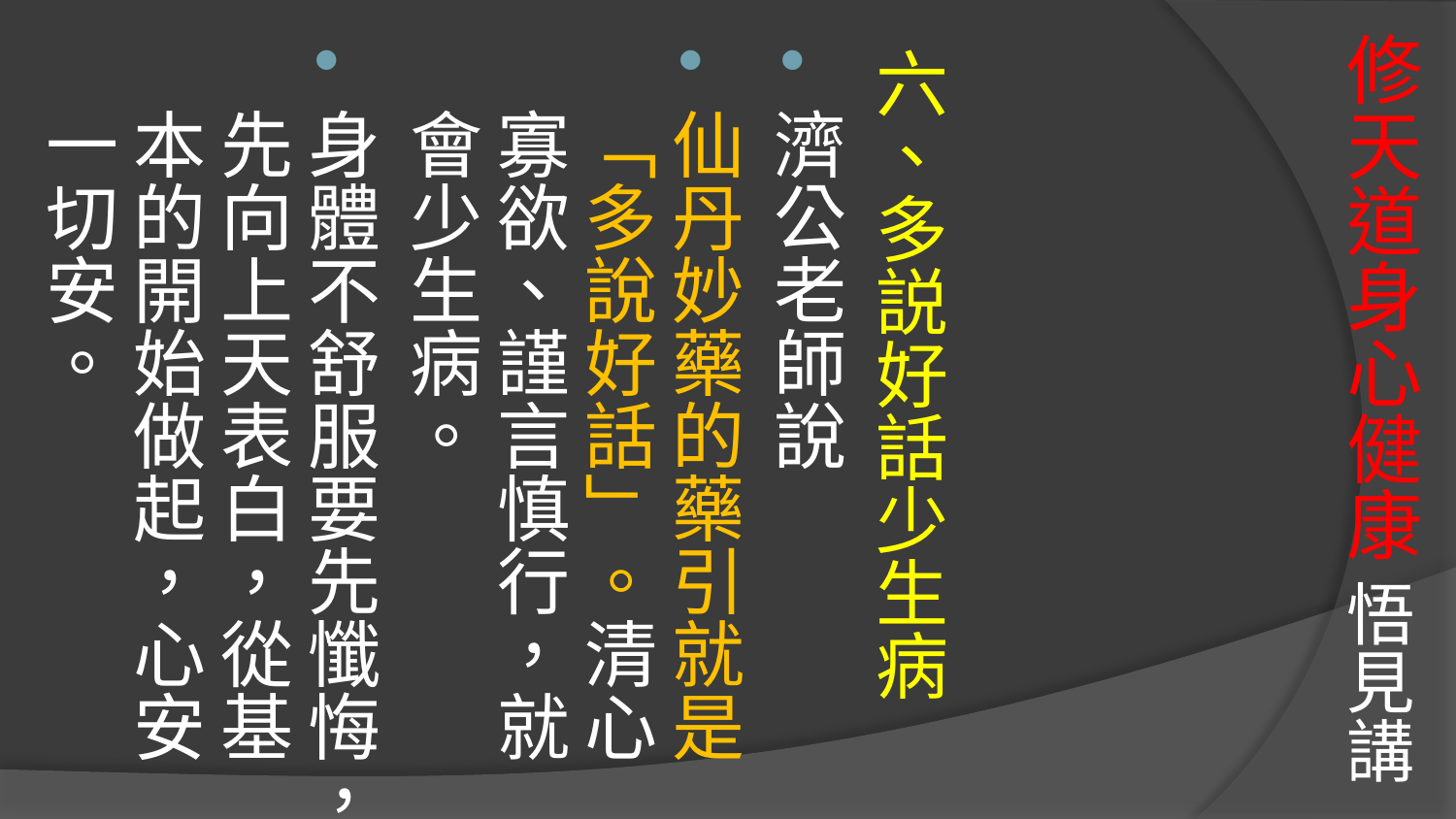

# 修天道身心健康 悟見講
六、多説好話少生病
濟公老師說
仙丹妙藥的藥引就是「多說好話」。清心寡欲、謹言慎行，就會少生病。
身體不舒服要先懺悔，先向上天表白，從基本的開始做起，心安一切安。